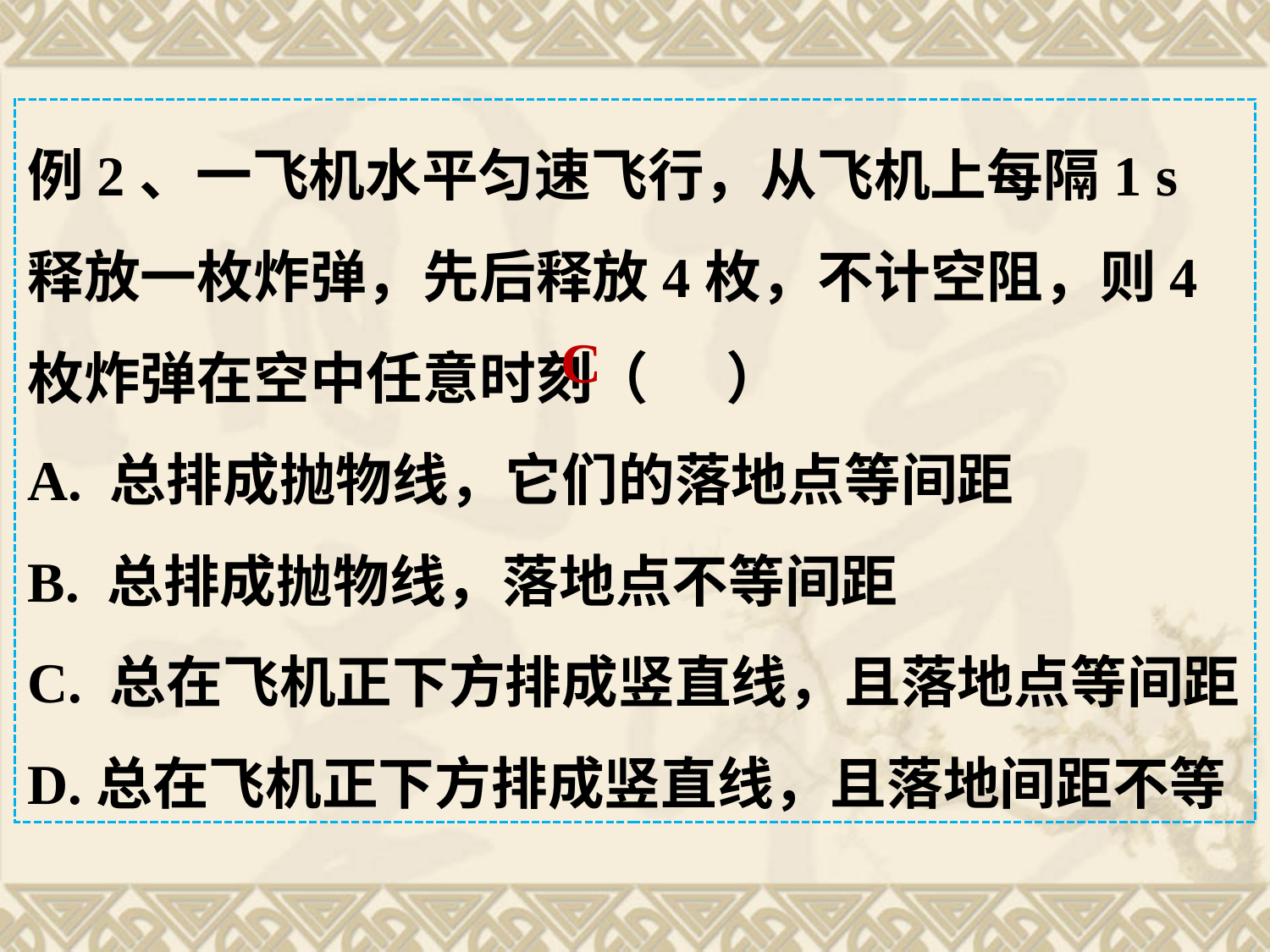

例2、一飞机水平匀速飞行，从飞机上每隔1 s释放一枚炸弹，先后释放4枚，不计空阻，则4枚炸弹在空中任意时刻（      ）
A. 总排成抛物线，它们的落地点等间距
B. 总排成抛物线，落地点不等间距
C. 总在飞机正下方排成竖直线，且落地点等间距
D.总在飞机正下方排成竖直线，且落地间距不等
C